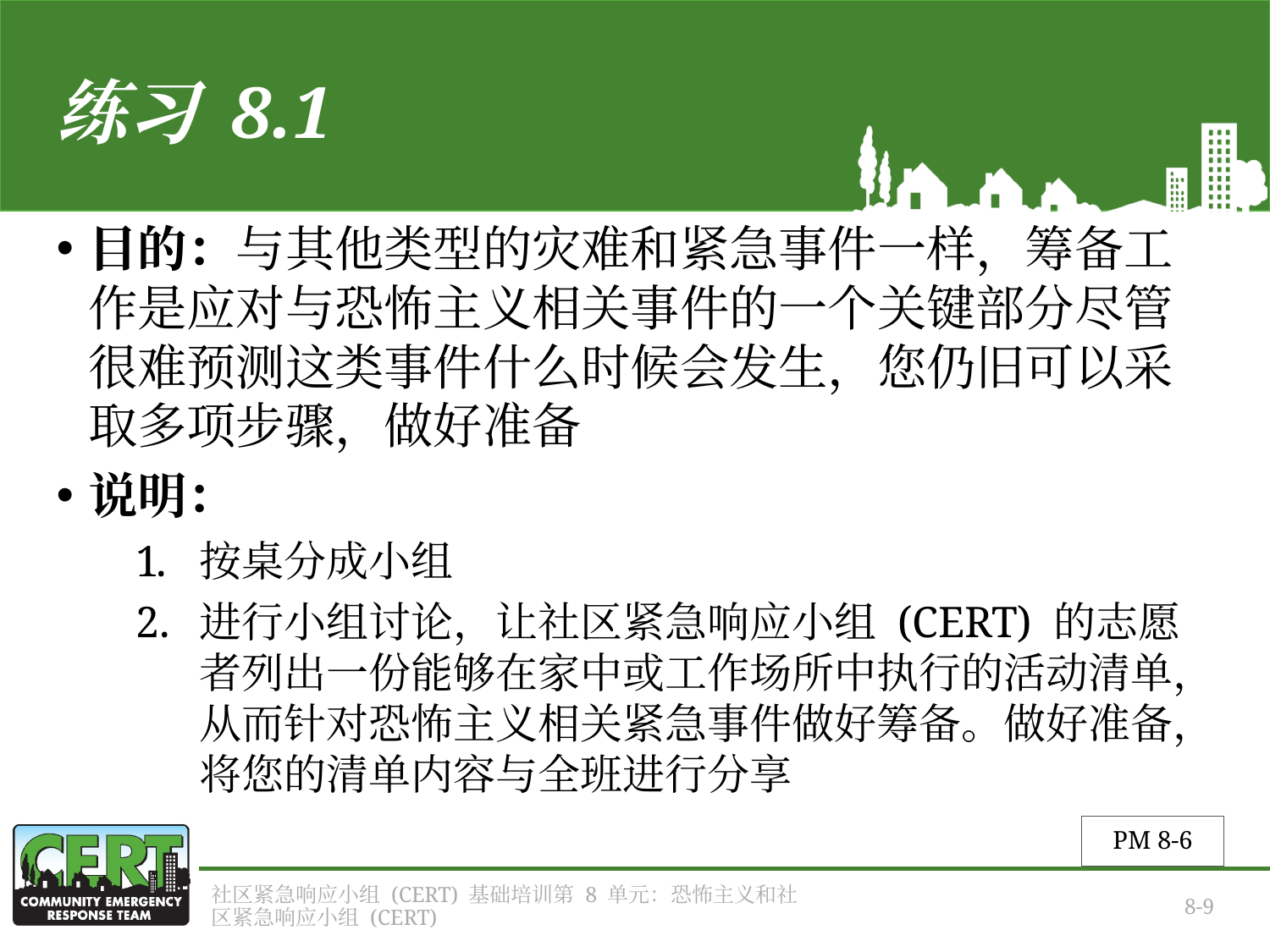

# 练习 8.1
目的：与其他类型的灾难和紧急事件一样，筹备工作是应对与恐怖主义相关事件的一个关键部分尽管很难预测这类事件什么时候会发生，您仍旧可以采取多项步骤，做好准备
说明：
按桌分成小组
进行小组讨论，让社区紧急响应小组 (CERT) 的志愿者列出一份能够在家中或工作场所中执行的活动清单，从而针对恐怖主义相关紧急事件做好筹备。做好准备，将您的清单内容与全班进行分享

PM 8-6
社区紧急响应小组 (CERT) 基础培训第 8 单元：恐怖主义和社区紧急响应小组 (CERT)
8-9